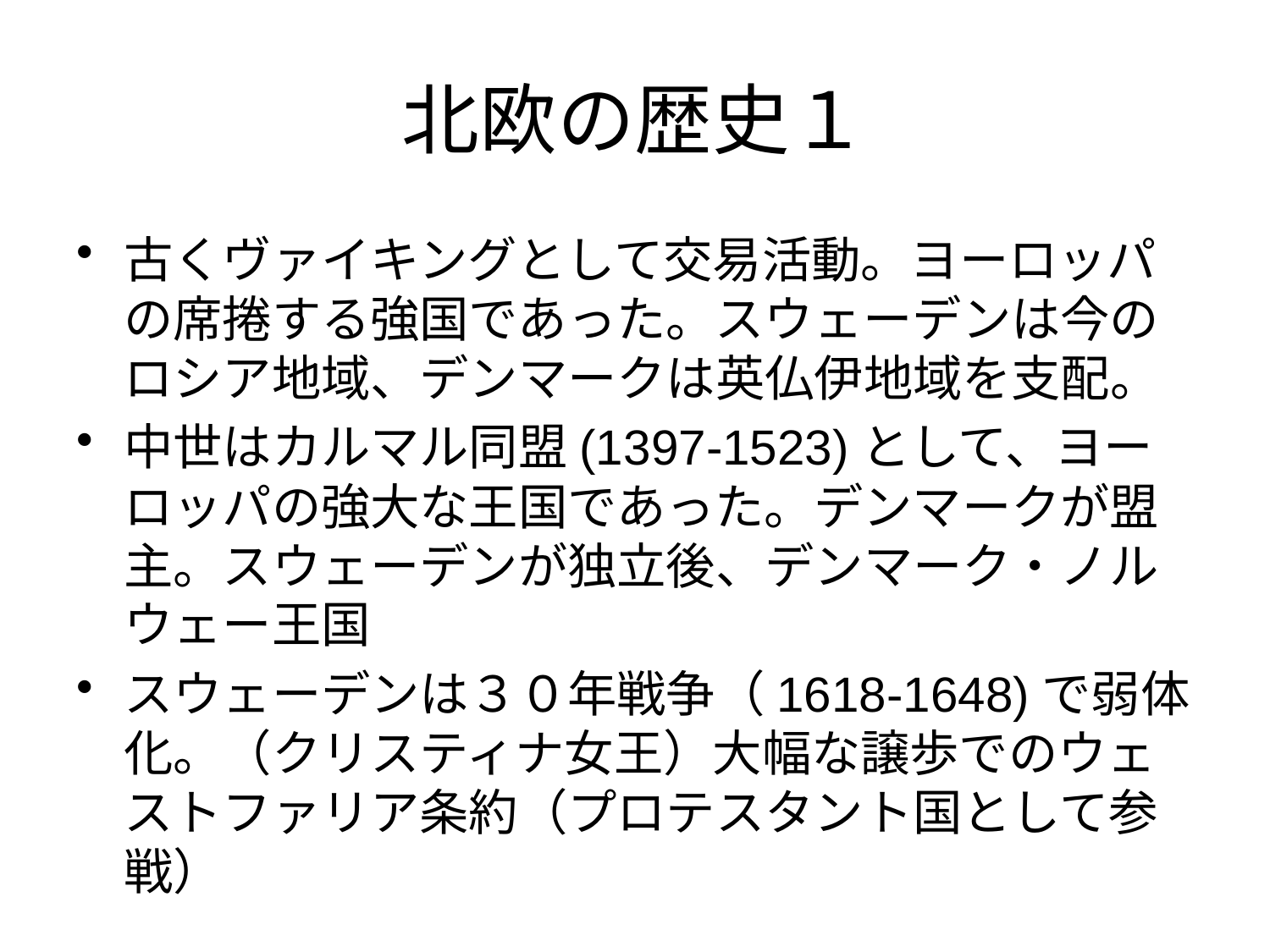

# 北欧の歴史１
古くヴァイキングとして交易活動。ヨーロッパの席捲する強国であった。スウェーデンは今のロシア地域、デンマークは英仏伊地域を支配。
中世はカルマル同盟(1397-1523)として、ヨーロッパの強大な王国であった。デンマークが盟主。スウェーデンが独立後、デンマーク・ノルウェー王国
スウェーデンは３０年戦争（1618-1648)で弱体化。（クリスティナ女王）大幅な譲歩でのウェストファリア条約（プロテスタント国として参戦）